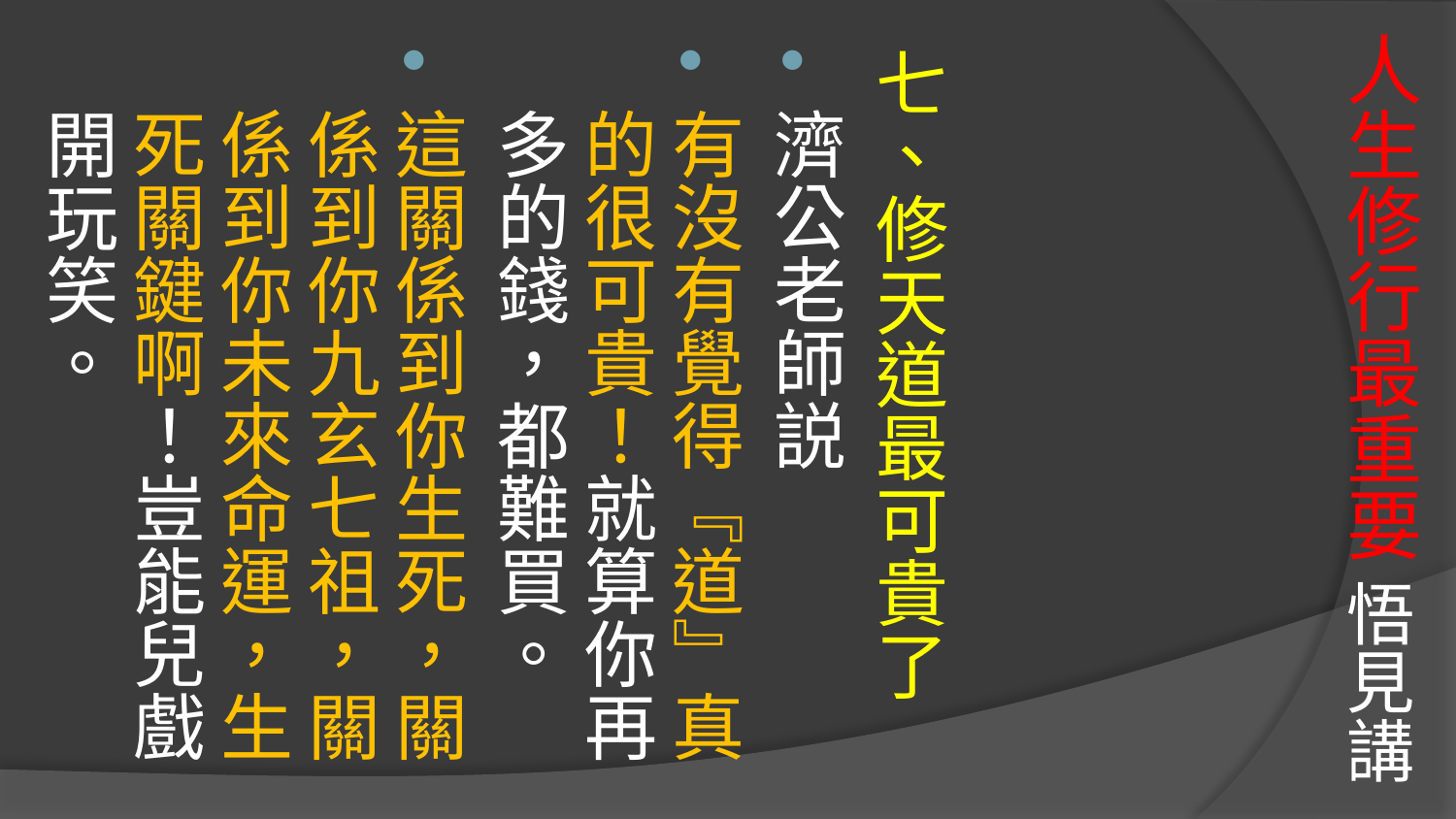

# 人生修行最重要 悟見講
七、修天道最可貴了
濟公老師説
有沒有覺得『道』真的很可貴！就算你再多的錢，都難買。
這關係到你生死，關係到你九玄七祖，關係到你未來命運，生死關鍵啊！豈能兒戲開玩笑。